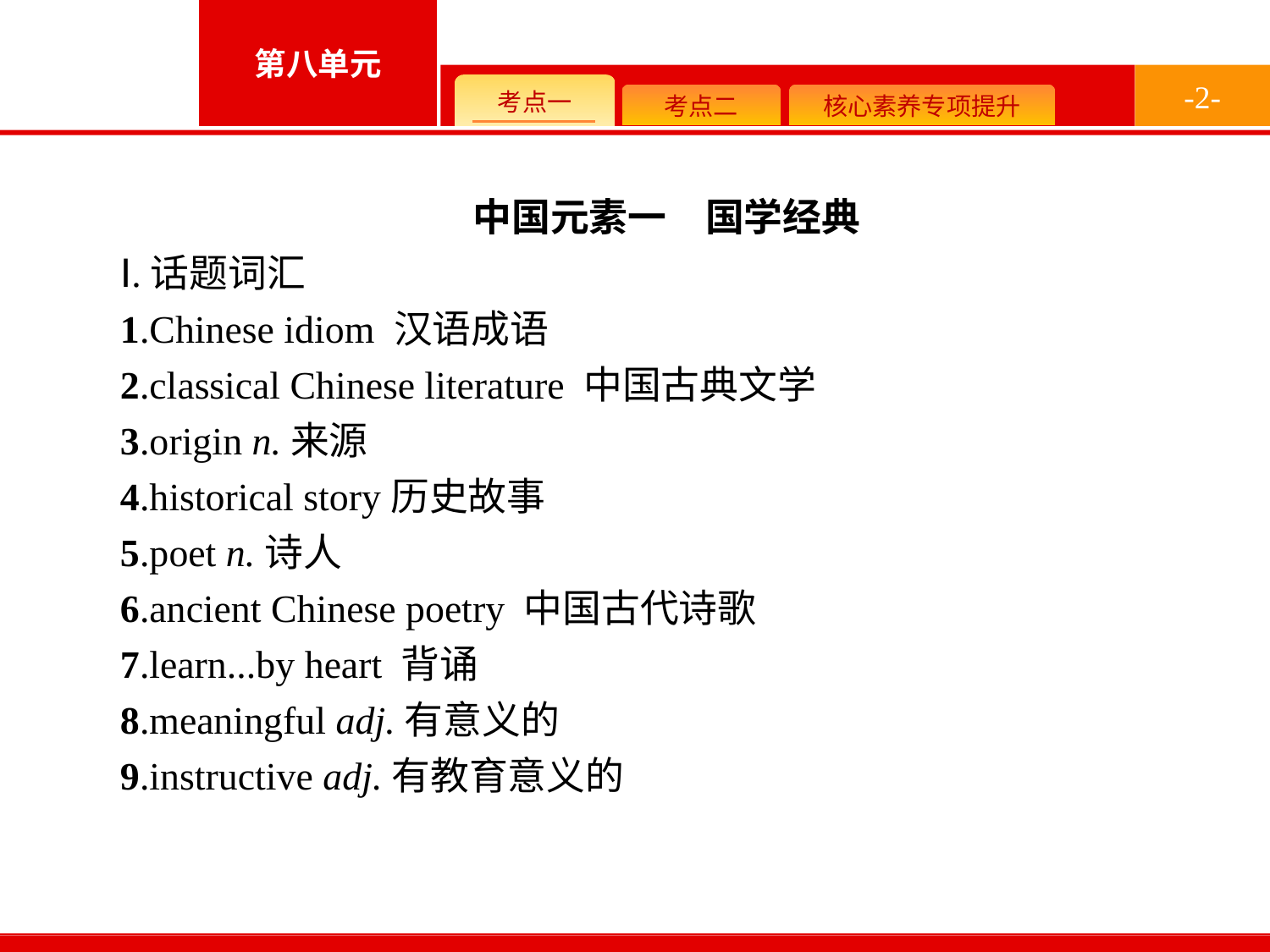

-2-
中国元素一　国学经典
Ⅰ.话题词汇
1.Chinese idiom 汉语成语
2.classical Chinese literature 中国古典文学
3.origin n.来源
4.historical story历史故事
5.poet n.诗人
6.ancient Chinese poetry 中国古代诗歌
7.learn...by heart 背诵
8.meaningful adj.有意义的
9.instructive adj.有教育意义的